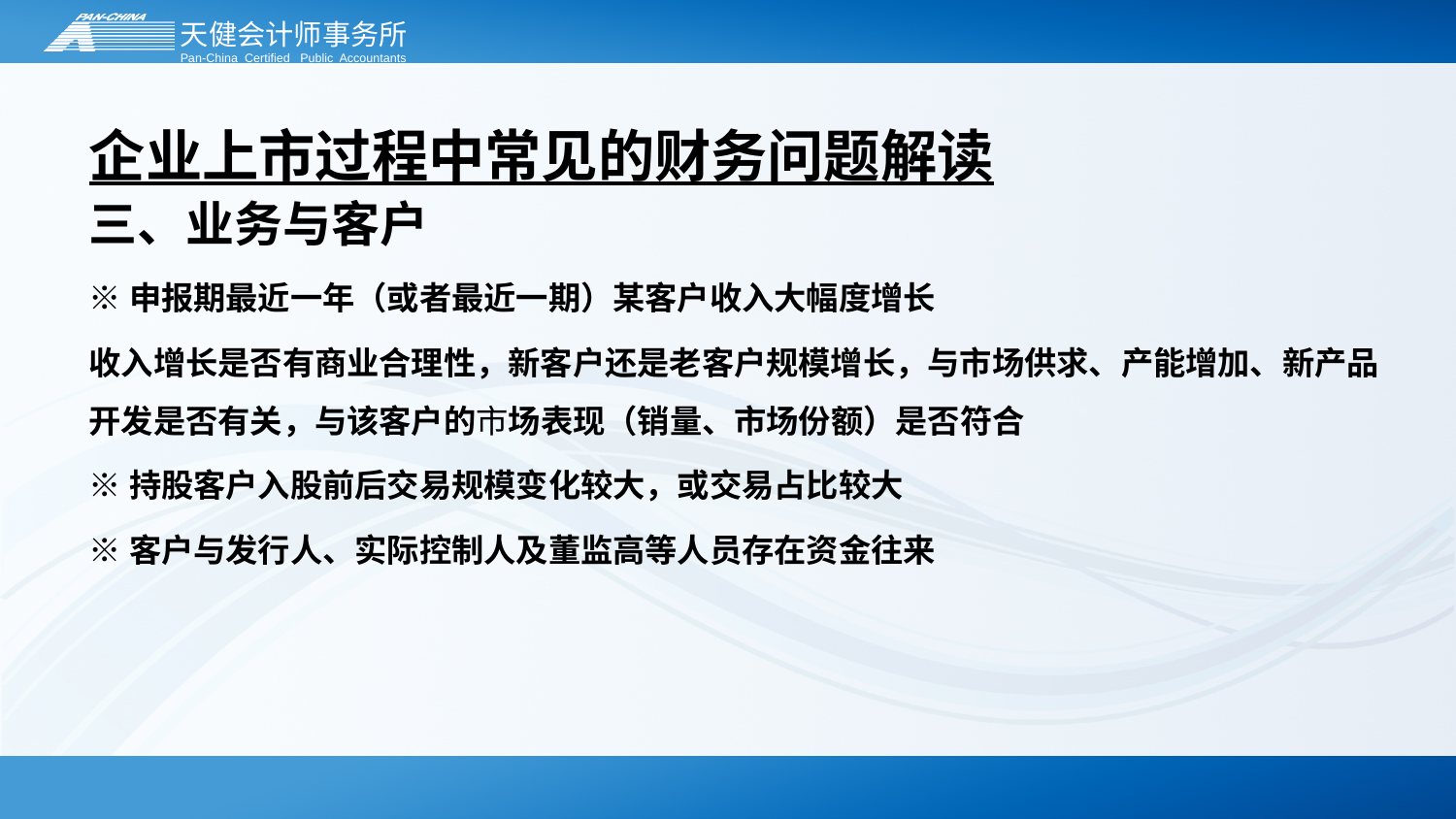

# 企业上市过程中常见的财务问题解读
三、业务与客户
※申报期最近一年（或者最近一期）某客户收入大幅度增长
收入增长是否有商业合理性，新客户还是老客户规模增长，与市场供求、产能增加、新产品开发是否有关，与该客户的市场表现（销量、市场份额）是否符合
※持股客户入股前后交易规模变化较大，或交易占比较大
※客户与发行人、实际控制人及董监高等人员存在资金往来
9